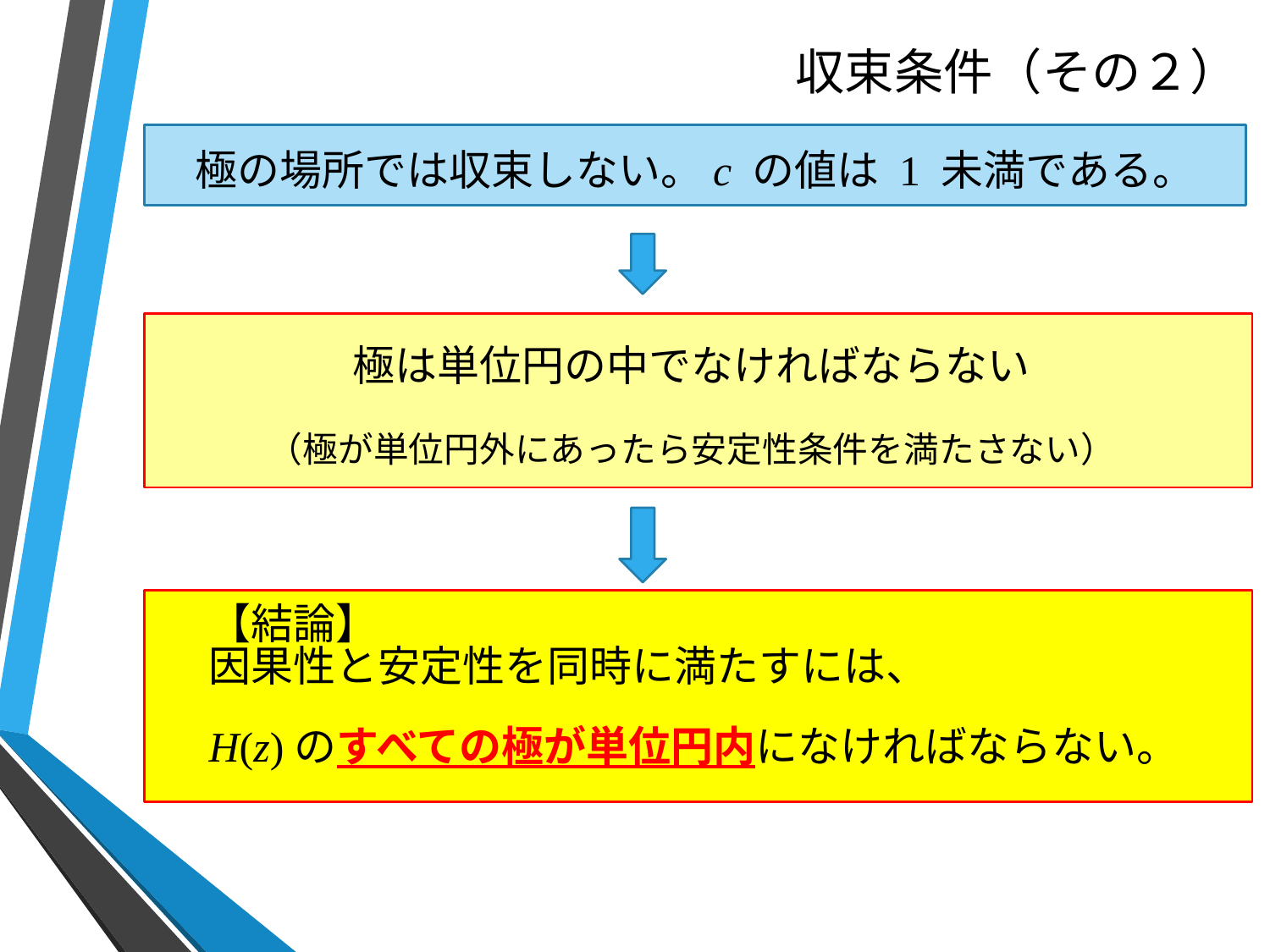

# 収束条件（その２）

極の場所では収束しない。c の値は 1 未満である。

極は単位円の中でなければならない
（極が単位円外にあったら安定性条件を満たさない）

【結論】
因果性と安定性を同時に満たすには、
H(z)のすべての極が単位円内になければならない。